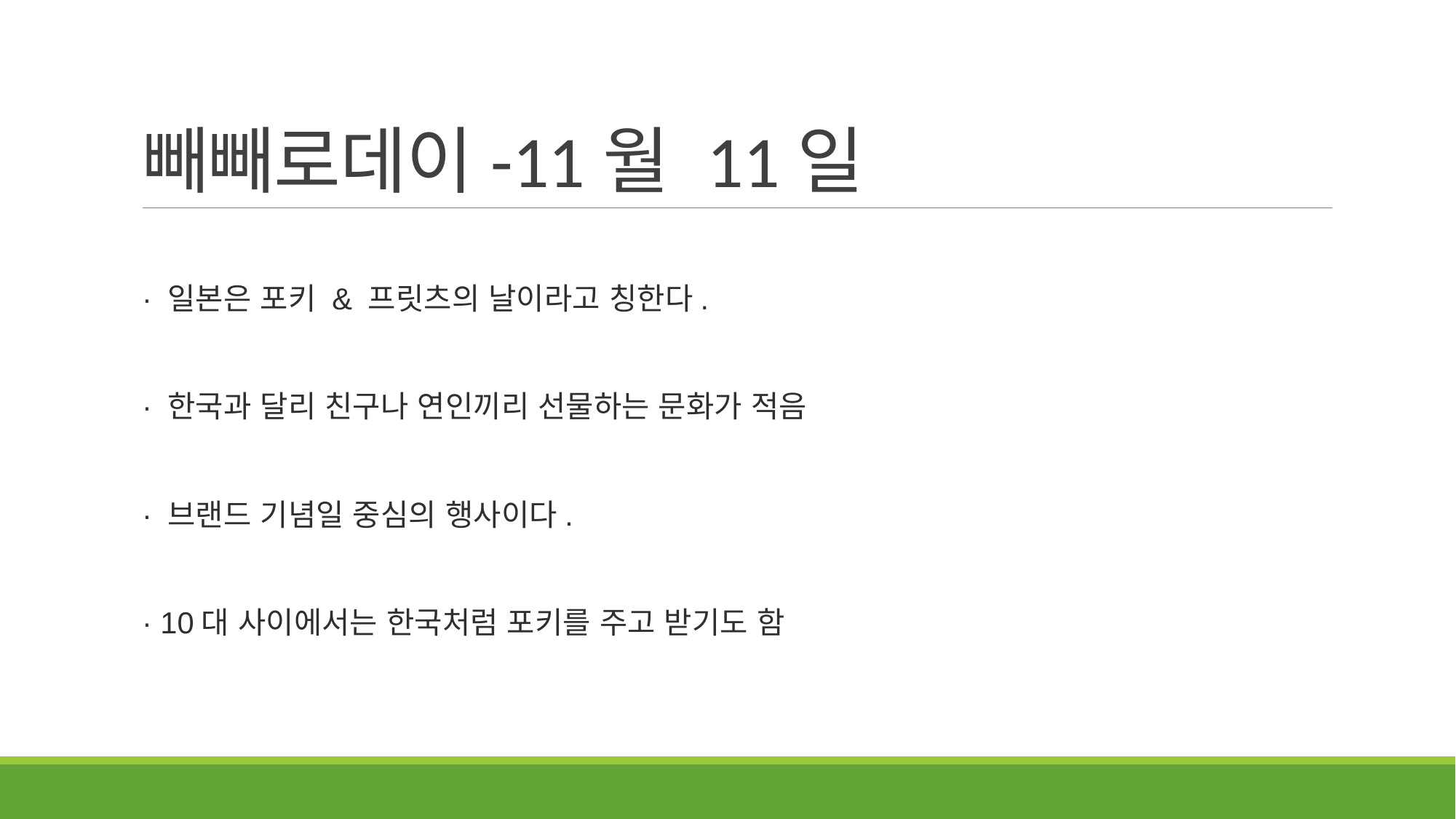

# 빼빼로데이-11월 11일

· 일본은 포키 & 프릿츠의 날이라고 칭한다.

· 한국과 달리 친구나 연인끼리 선물하는 문화가 적음

· 브랜드 기념일 중심의 행사이다.

· 10대 사이에서는 한국처럼 포키를 주고 받기도 함